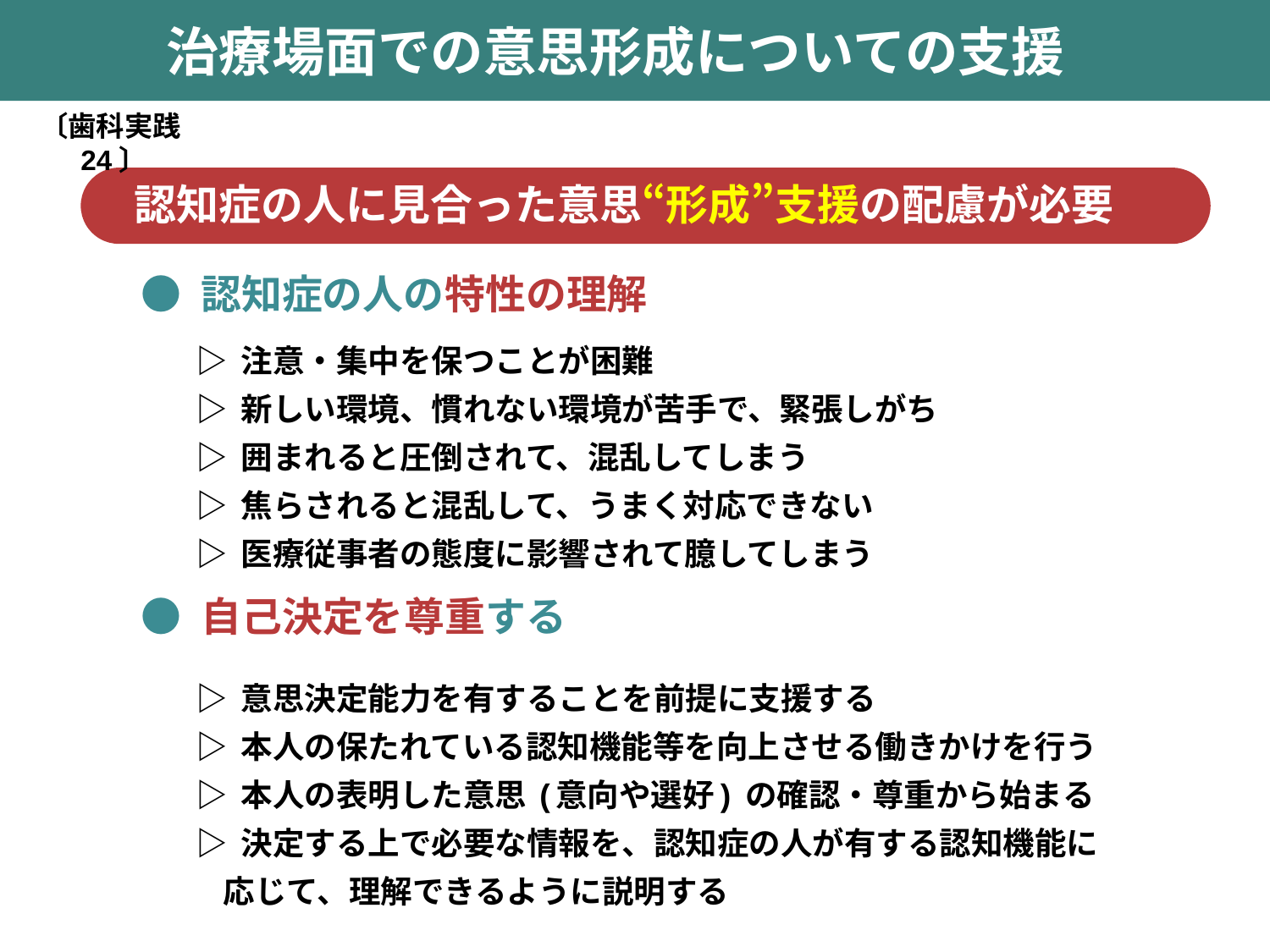

治療場面での意思形成についての支援
〔歯科実践24〕
  認知症の人に見合った意思“形成”支援の配慮が必要
● 認知症の人の特性の理解

● 自己決定を尊重する
▷ 注意・集中を保つことが困難
▷ 新しい環境、慣れない環境が苦手で、緊張しがち
▷ 囲まれると圧倒されて、混乱してしまう
▷ 焦らされると混乱して、うまく対応できない
▷ 医療従事者の態度に影響されて臆してしまう

▷ 意思決定能力を有することを前提に支援する
▷ 本人の保たれている認知機能等を向上させる働きかけを行う
▷ 本人の表明した意思 (意向や選好) の確認・尊重から始まる
▷ 決定する上で必要な情報を、認知症の人が有する認知機能に
   応じて、理解できるように説明する